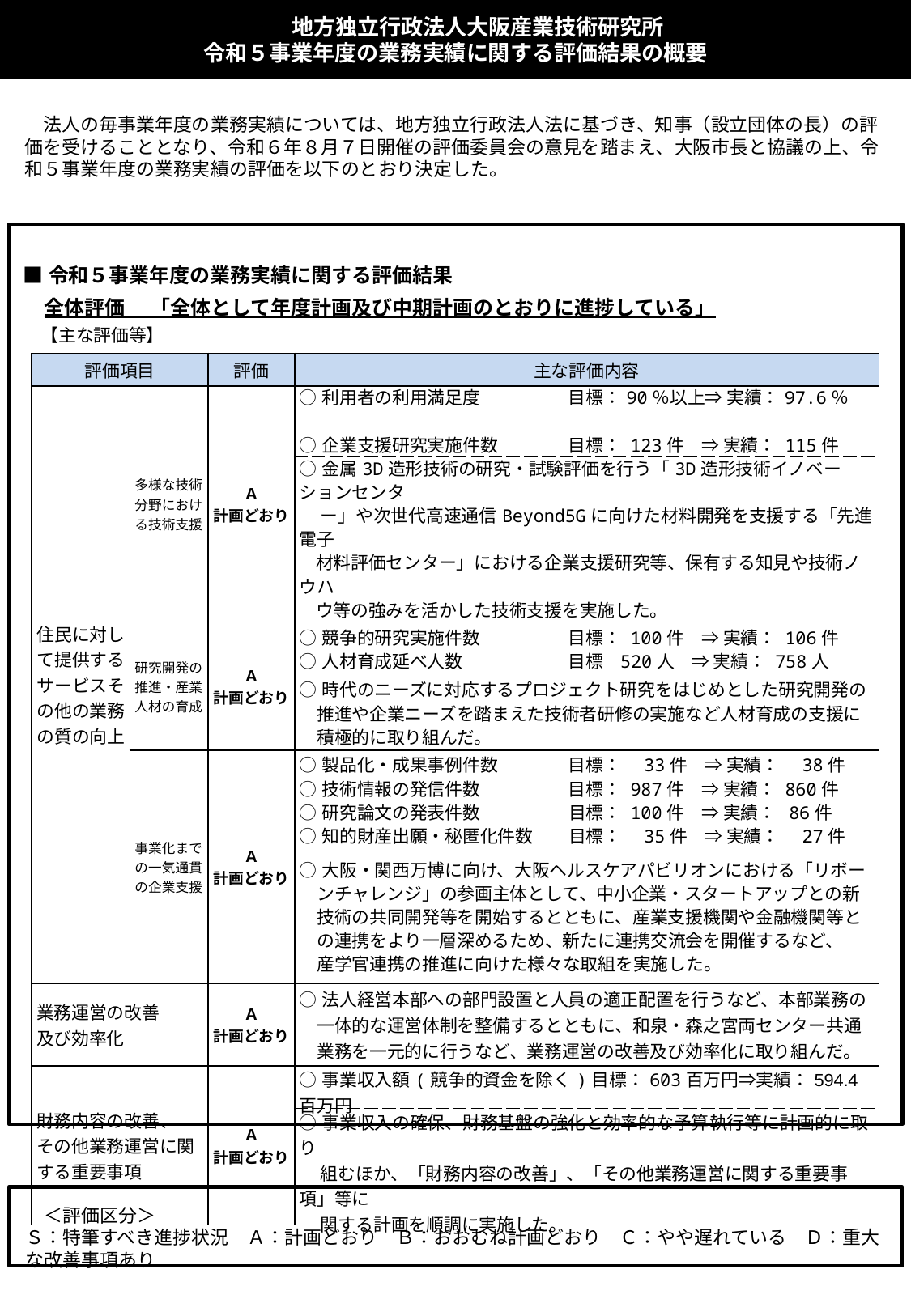

地方独立行政法人大阪産業技術研究所
令和５事業年度の業務実績に関する評価結果の概要
　法人の毎事業年度の業務実績については、地方独立行政法人法に基づき、知事（設立団体の長）の評価を受けることとなり、令和６年８月７日開催の評価委員会の意見を踏まえ、大阪市長と協議の上、令和５事業年度の業務実績の評価を以下のとおり決定した。

■令和５事業年度の業務実績に関する評価結果
　 全体評価　 「全体として年度計画及び中期計画のとおりに進捗している」
　【主な評価等】

| 評価項目 |  | 評価 | 主な評価内容 |
| --- | --- | --- | --- |
| 住民に対し て提供する サービスそ の他の業務 の質の向上 | 多様な技術分野における技術支援 | Ａ 計画どおり | ○利用者の利用満足度　　　　　目標：90％以上⇒ 実績：97.6％ 　　　　　　　 ○企業支援研究実施件数　　　　目標： 123件　⇒ 実績： 115件 |
|  |  |  | ○金属3D造形技術の研究・試験評価を行う「3D造形技術イノベーションセンタ　 　 ー」や次世代高速通信Beyond5Gに向けた材料開発を支援する「先進電子 材料評価センター」における企業支援研究等、保有する知見や技術ノウハ ウ等の強みを活かした技術支援を実施した。 |
|  | 研究開発の推進・産業人材の育成 | Ａ 計画どおり | ○競争的研究実施件数　　　　　目標： 100件　⇒ 実績： 106件 ○人材育成延べ人数　　　　　　目標 520人　⇒ 実績： 758人 |
|  |  |  | ○時代のニーズに対応するプロジェクト研究をはじめとした研究開発の 　推進や企業ニーズを踏まえた技術者研修の実施など人材育成の支援に 　積極的に取り組んだ。 |
|  | 事業化までの一気通貫の企業支援 | Ａ 計画どおり | ○製品化・成果事例件数　　　　目標：　33件　⇒ 実績：　38件 ○技術情報の発信件数　　　　　目標： 987件　⇒ 実績： 860件 ○研究論文の発表件数　　　　　目標： 100件　⇒ 実績： 86件 ○知的財産出願・秘匿化件数　　目標：　35件　⇒ 実績：　27件 |
|  |  |  | ○大阪・関西万博に向け、大阪ヘルスケアパビリオンにおける「リボー 　ンチャレンジ」の参画主体として、中小企業・スタートアップとの新 　技術の共同開発等を開始するとともに、産業支援機関や金融機関等と 　の連携をより一層深めるため、新たに連携交流会を開催するなど、 　産学官連携の推進に向けた様々な取組を実施した。 |
| 業務運営の改善 及び効率化 |  | Ａ 計画どおり | ○法人経営本部への部門設置と人員の適正配置を行うなど、本部業務の 　一体的な運営体制を整備するとともに、和泉・森之宮両センター共通 　業務を一元的に行うなど、業務運営の改善及び効率化に取り組んだ。 |
| 財務内容の改善、 その他業務運営に関する重要事項 |  | Ａ 計画どおり | ○事業収入額(競争的資金を除く)目標：603百万円⇒実績：594.4百万円 |
|  |  |  | ○事業収入の確保、財務基盤の強化と効率的な予算執行等に計画的に取り 　 組むほか、「財務内容の改善」、「その他業務運営に関する重要事項」等に 　 関する計画を順調に実施した。 |

　＜評価区分＞
Ｓ：特筆すべき進捗状況　Ａ：計画どおり　Ｂ：おおむね計画どおり　Ｃ：やや遅れている　Ｄ：重大な改善事項あり